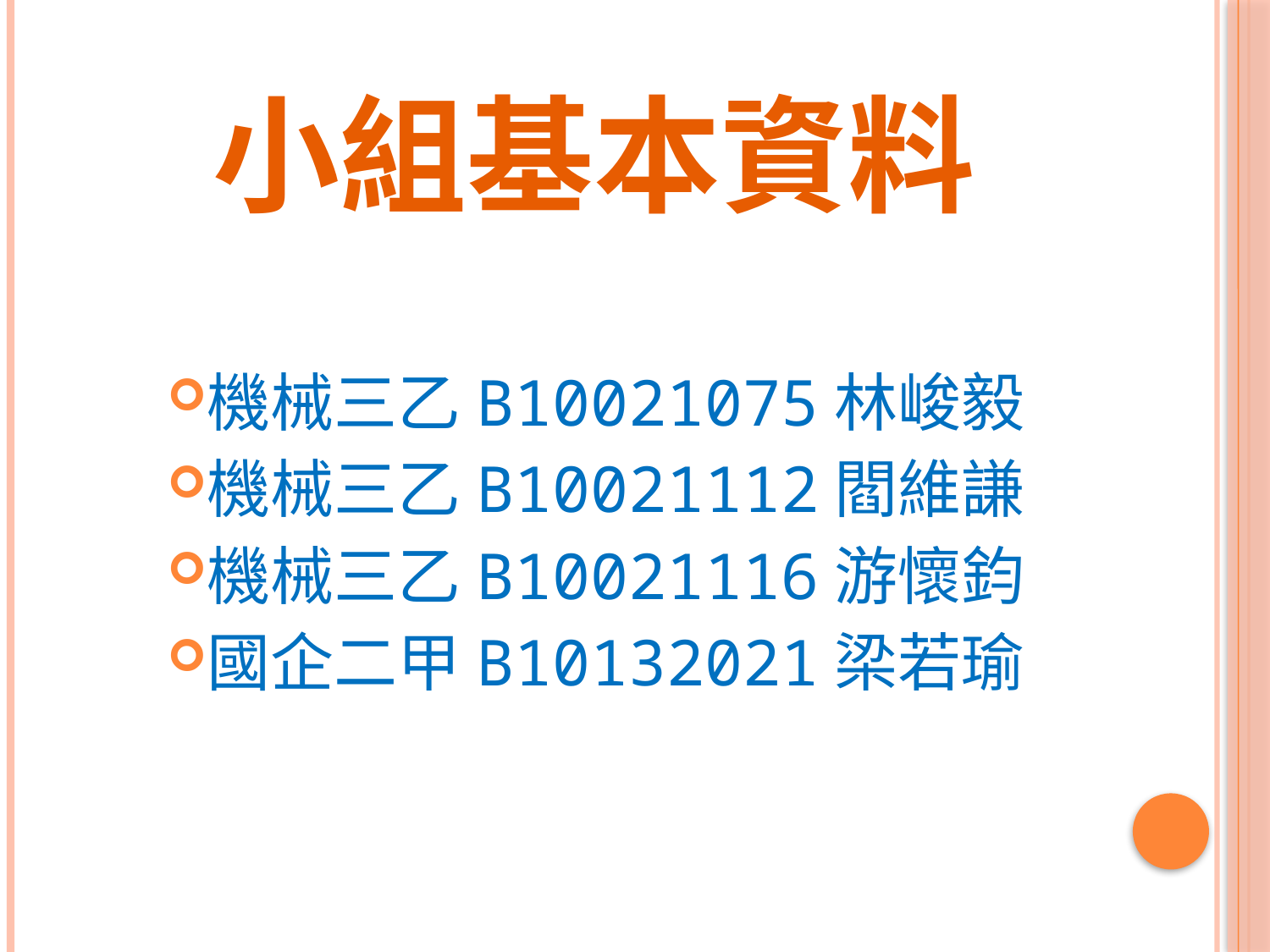

# 小組基本資料
機械三乙B10021075林峻毅
機械三乙B10021112閻維謙
機械三乙B10021116游懷鈞
國企二甲B10132021梁若瑜